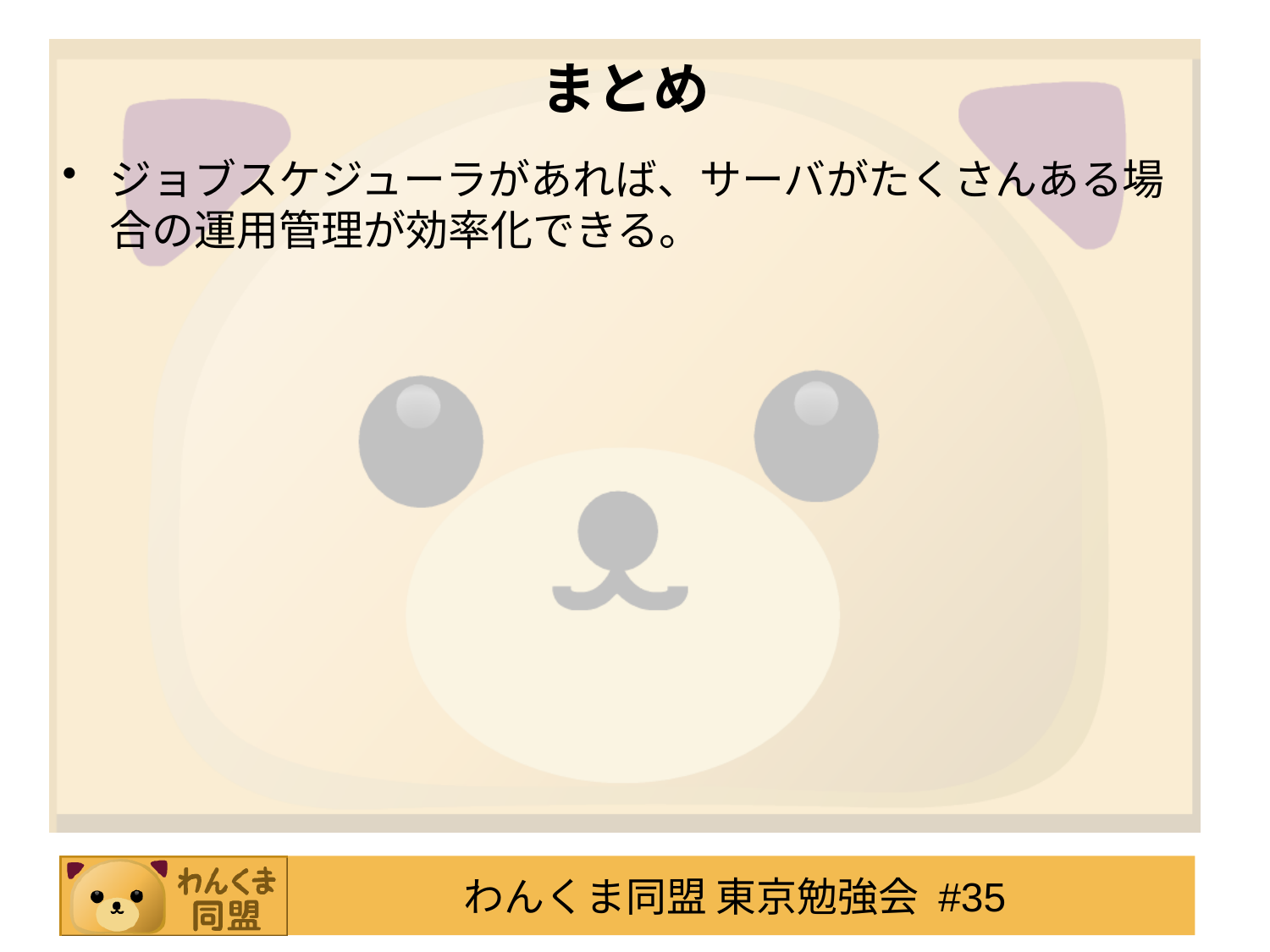

# まとめ
ジョブスケジューラがあれば、サーバがたくさんある場合の運用管理が効率化できる。